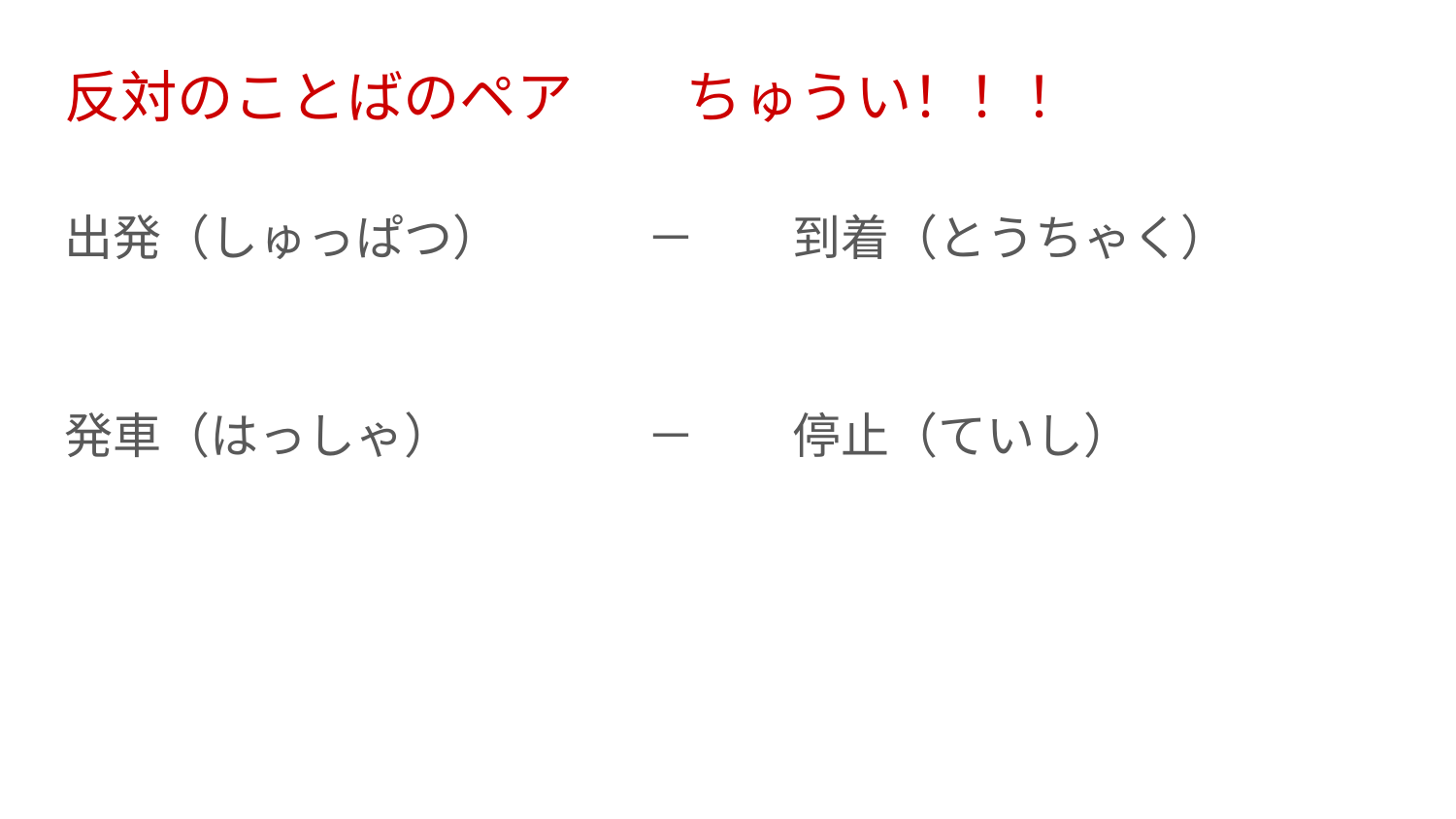

# 反対のことばのペア　　ちゅうい！！！
出発（しゅっぱつ）　　　－　　到着（とうちゃく）

発車（はっしゃ）　　　　－　　停止（ていし）